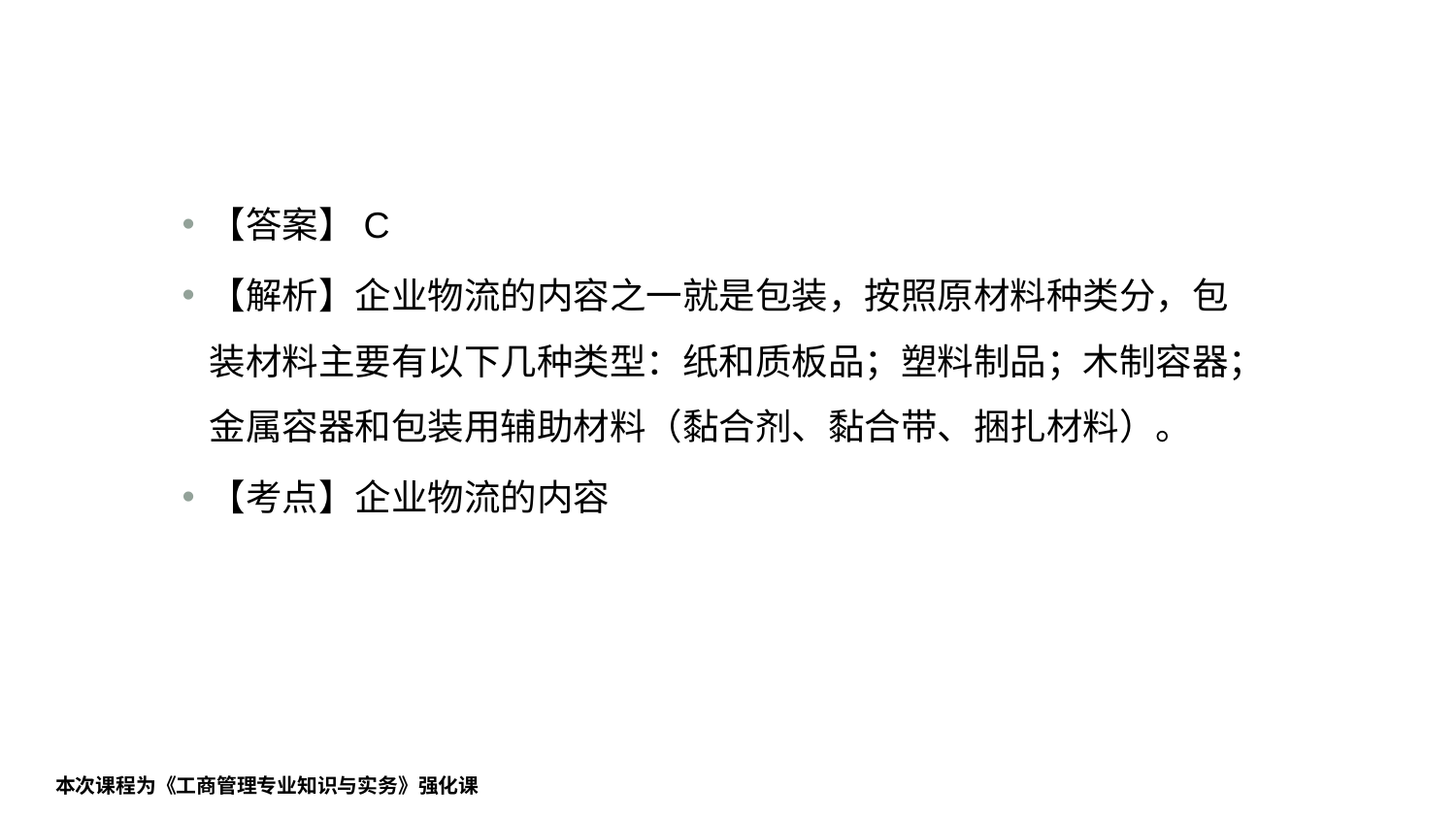

#
【答案】C
【解析】企业物流的内容之一就是包装，按照原材料种类分，包装材料主要有以下几种类型：纸和质板品；塑料制品；木制容器；金属容器和包装用辅助材料（黏合剂、黏合带、捆扎材料）。
【考点】企业物流的内容